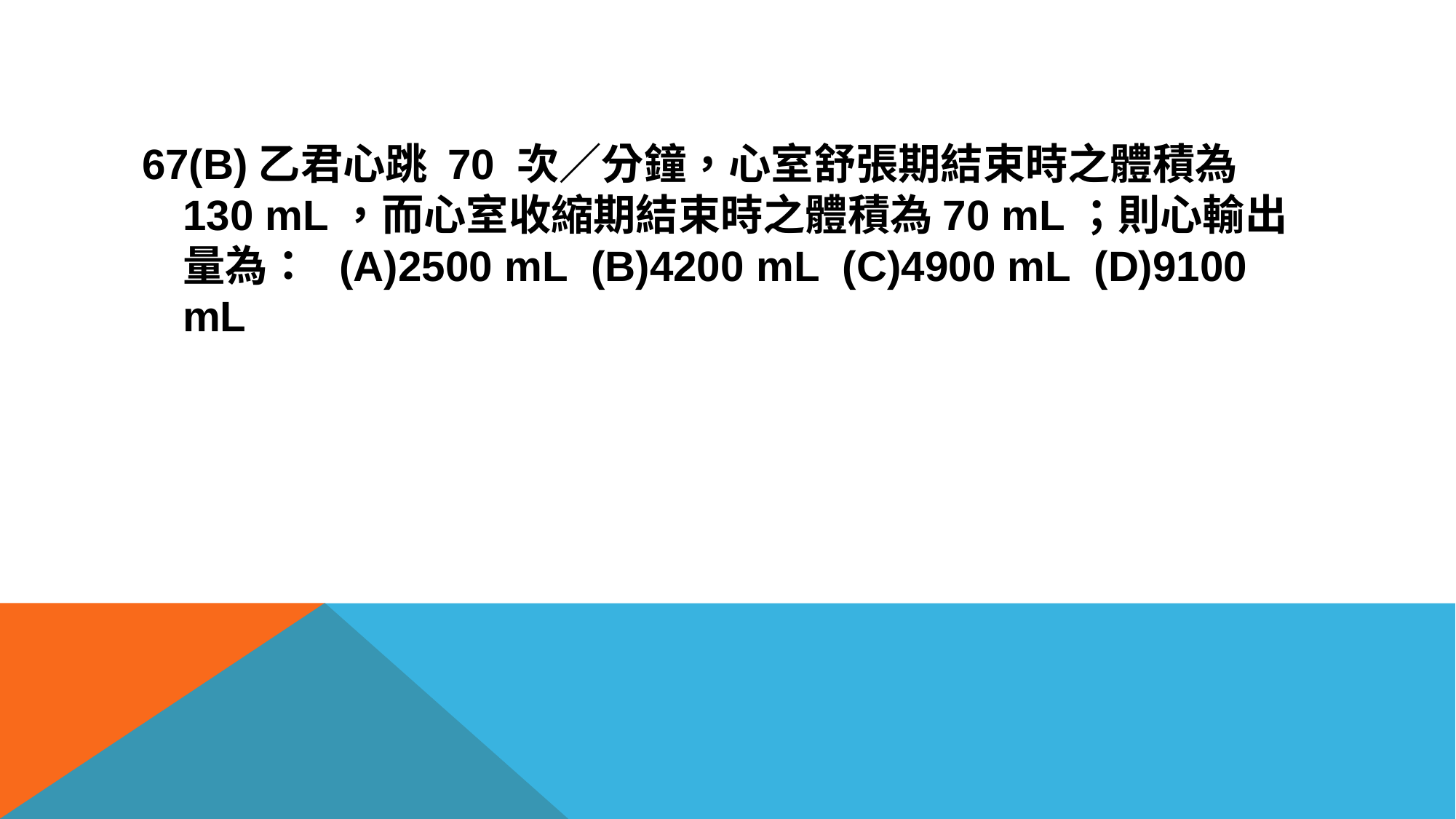

#
67(B)乙君心跳 70 次／分鐘，心室舒張期結束時之體積為130 mL，而心室收縮期結束時之體積為70 mL；則心輸出量為：  (A)2500 mL  (B)4200 mL  (C)4900 mL  (D)9100 mL